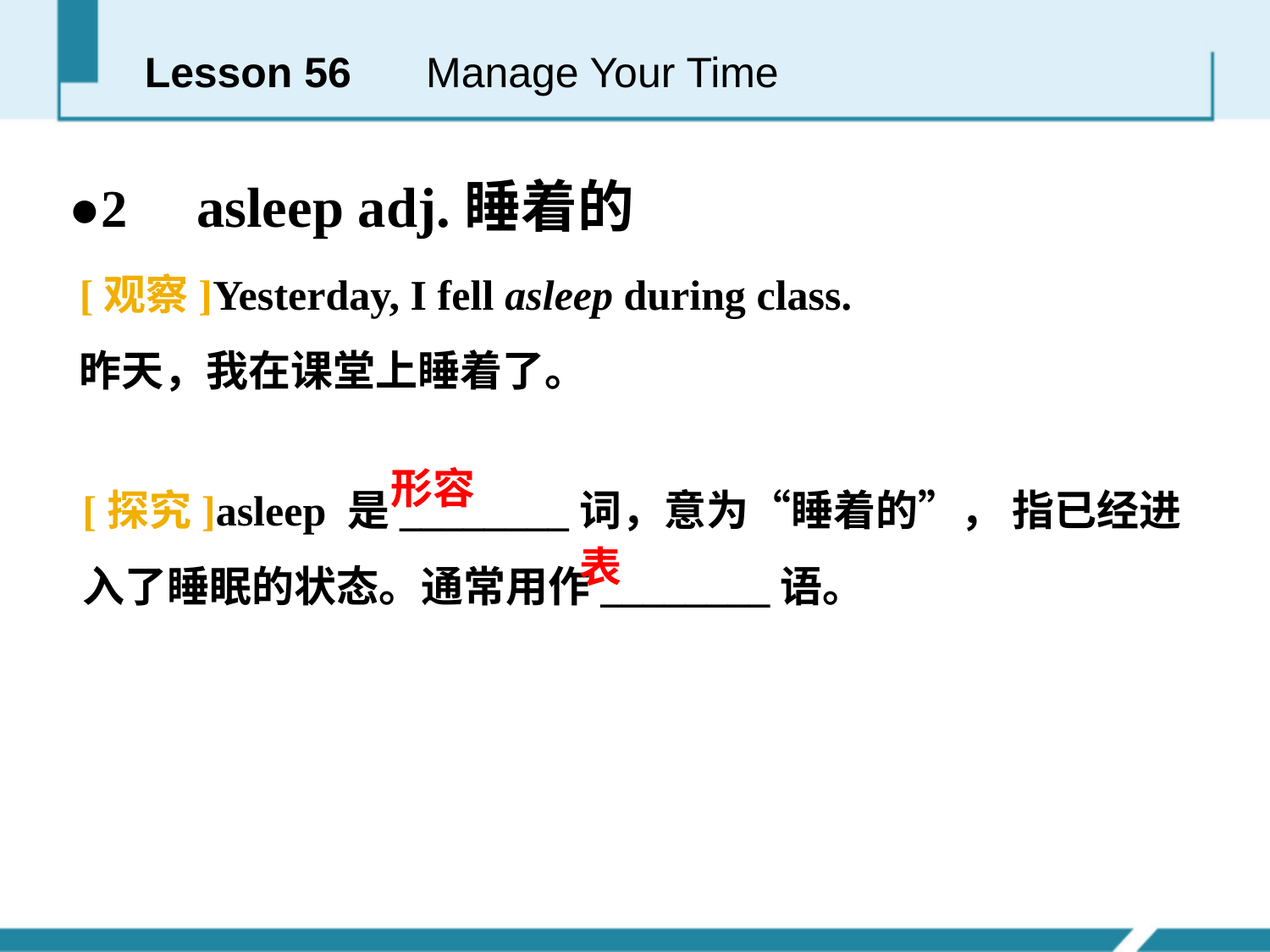

Lesson 56 　Manage Your Time
●2     asleep adj.睡着的
[观察]Yesterday, I fell asleep during class.
昨天，我在课堂上睡着了。

形容
[探究]asleep 是________词，意为“睡着的”， 指已经进入了睡眠的状态。通常用作________语。
表